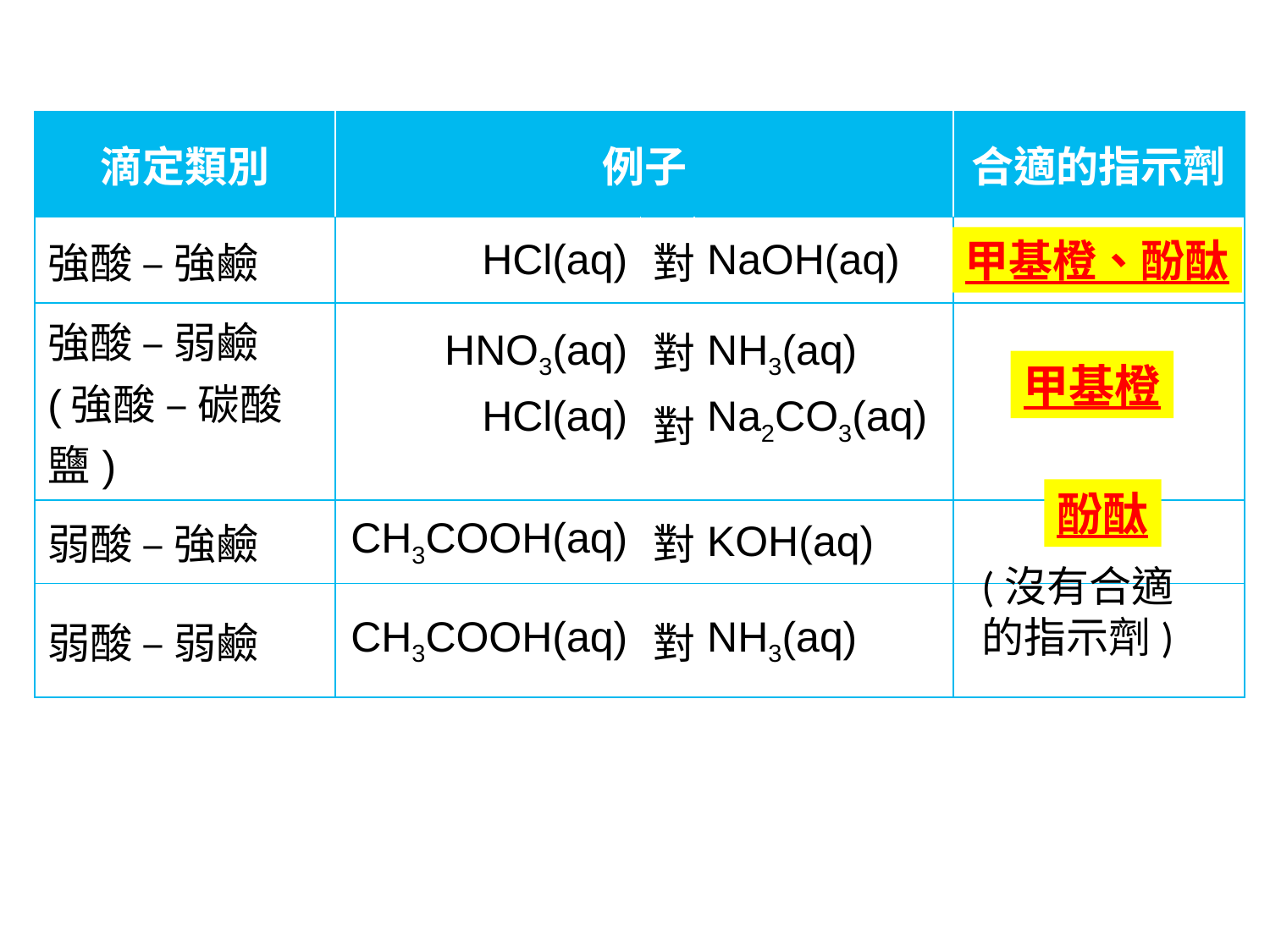

| 滴定類別 | 例子 |  |  | 合適的指示劑 |
| --- | --- | --- | --- | --- |
| 強酸 – 強鹼 | HCl(aq) | 對 | NaOH(aq) |  |
| 強酸 – 弱鹼 (強酸 – 碳酸鹽) | HNO3(aq) | 對 | NH3(aq) |  |
|  | HCl(aq) | 對 | Na2CO3(aq) |  |
| 弱酸 – 強鹼 | CH3COOH(aq) | 對 | KOH(aq) |  |
| 弱酸 – 弱鹼 | CH3COOH(aq) | 對 | NH3(aq) |  |
甲基橙、酚酞
甲基橙
酚酞
(沒有合適的指示劑)